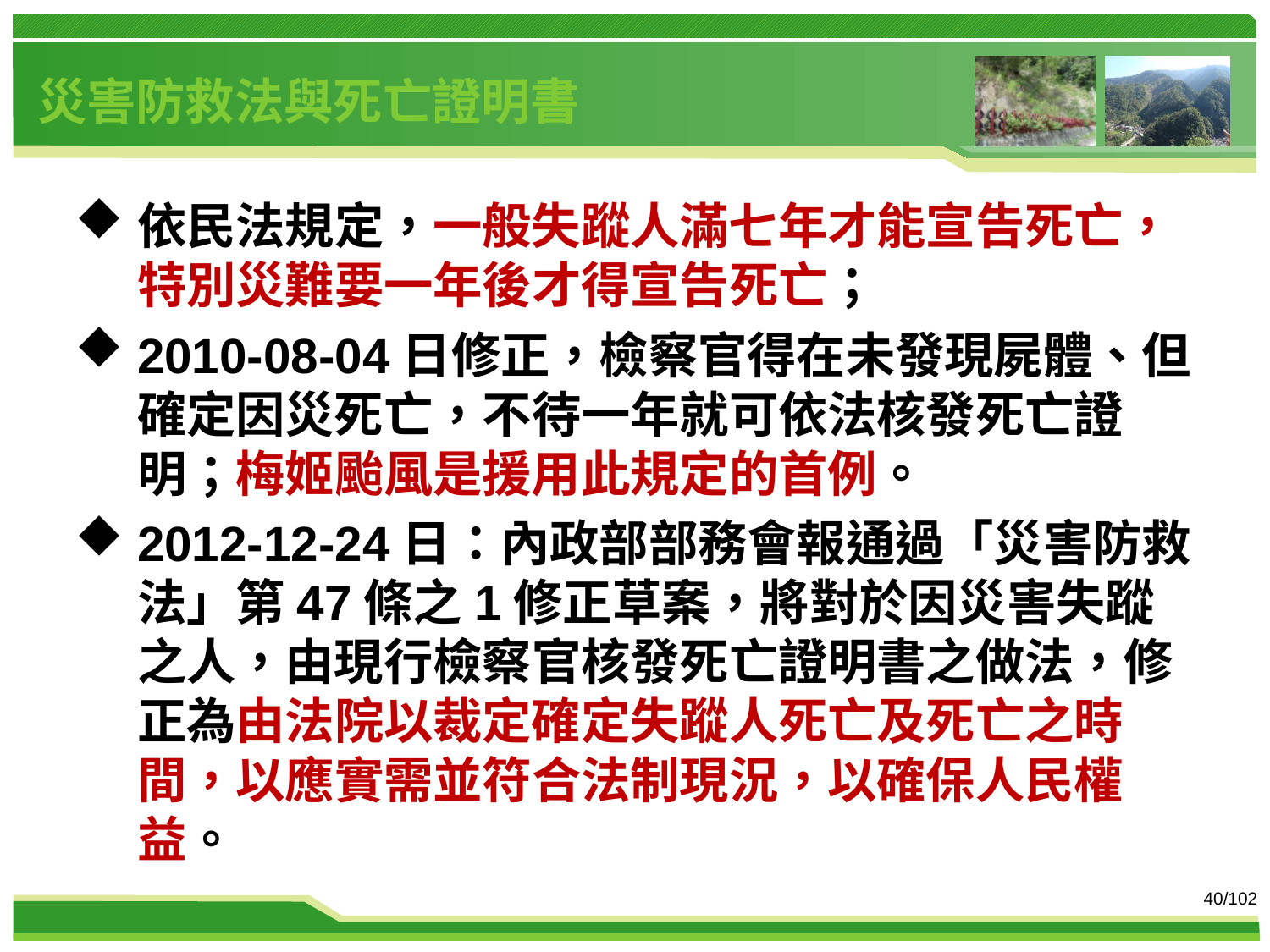

# 災害防救法與死亡證明書
依民法規定，一般失蹤人滿七年才能宣告死亡，特別災難要一年後才得宣告死亡；
2010-08-04日修正，檢察官得在未發現屍體、但確定因災死亡，不待一年就可依法核發死亡證明；梅姬颱風是援用此規定的首例。
2012-12-24日：內政部部務會報通過「災害防救法」第47條之1修正草案，將對於因災害失蹤之人，由現行檢察官核發死亡證明書之做法，修正為由法院以裁定確定失蹤人死亡及死亡之時間，以應實需並符合法制現況，以確保人民權益。
40/102